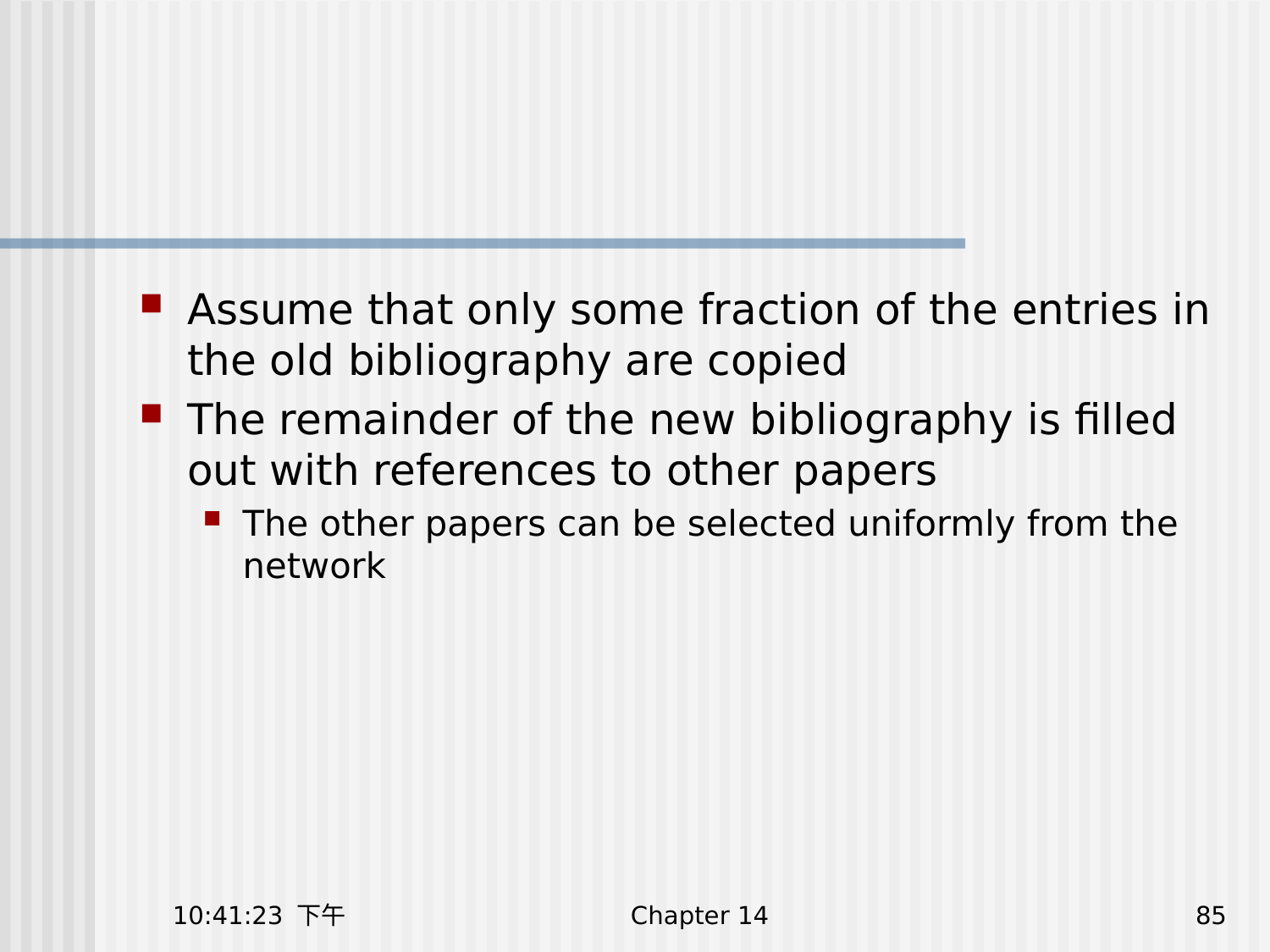

Assume that only some fraction of the entries in the old bibliography are copied
The remainder of the new bibliography is filled out with references to other papers
The other papers can be selected uniformly from the network
10:41:23 下午
Chapter 14
85